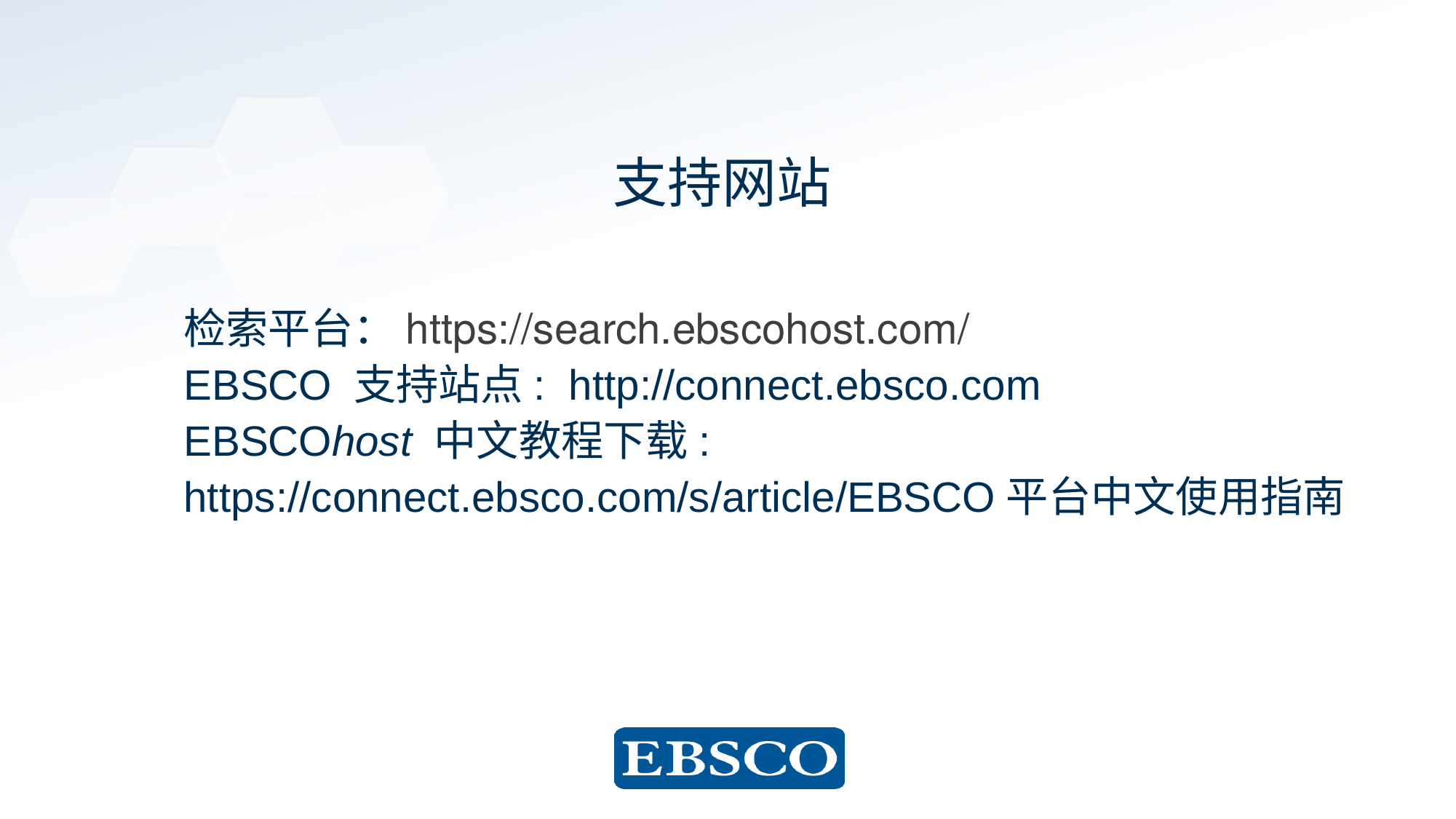

支持网站
# 检索平台：https://search.ebscohost.com/ EBSCO 支持站点:  http://connect.ebsco.com EBSCOhost 中文教程下载: https://connect.ebsco.com/s/article/EBSCO平台中文使用指南